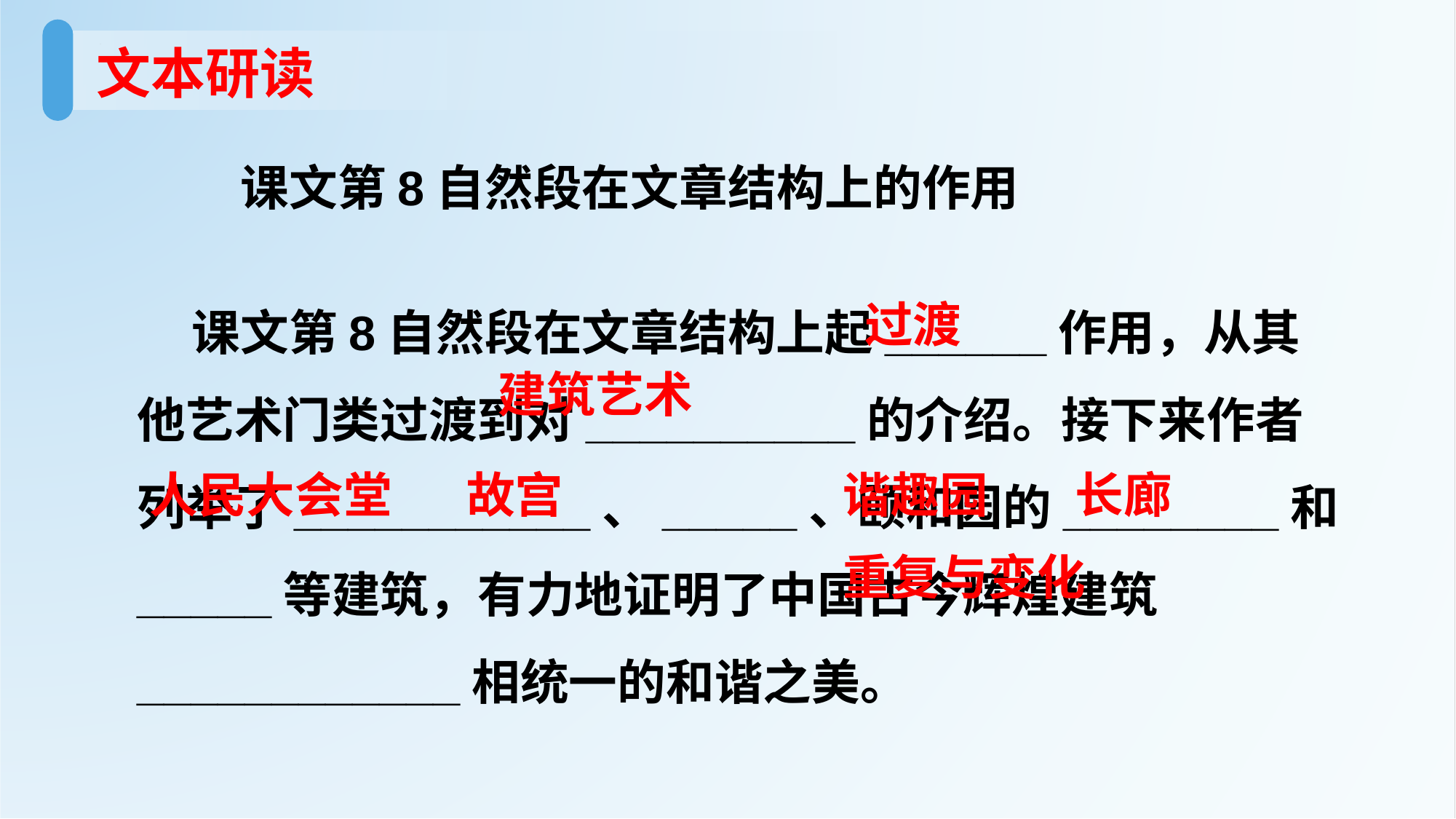

文本研读
课文第8自然段在文章结构上的作用
课文第8自然段在文章结构上起______作用，从其他艺术门类过渡到对__________的介绍。接下来作者列举了___________、_____、颐和园的________和_____等建筑，有力地证明了中国古今辉煌建筑____________相统一的和谐之美。
过渡
建筑艺术
人民大会堂
故宫
谐趣园
长廊
重复与变化